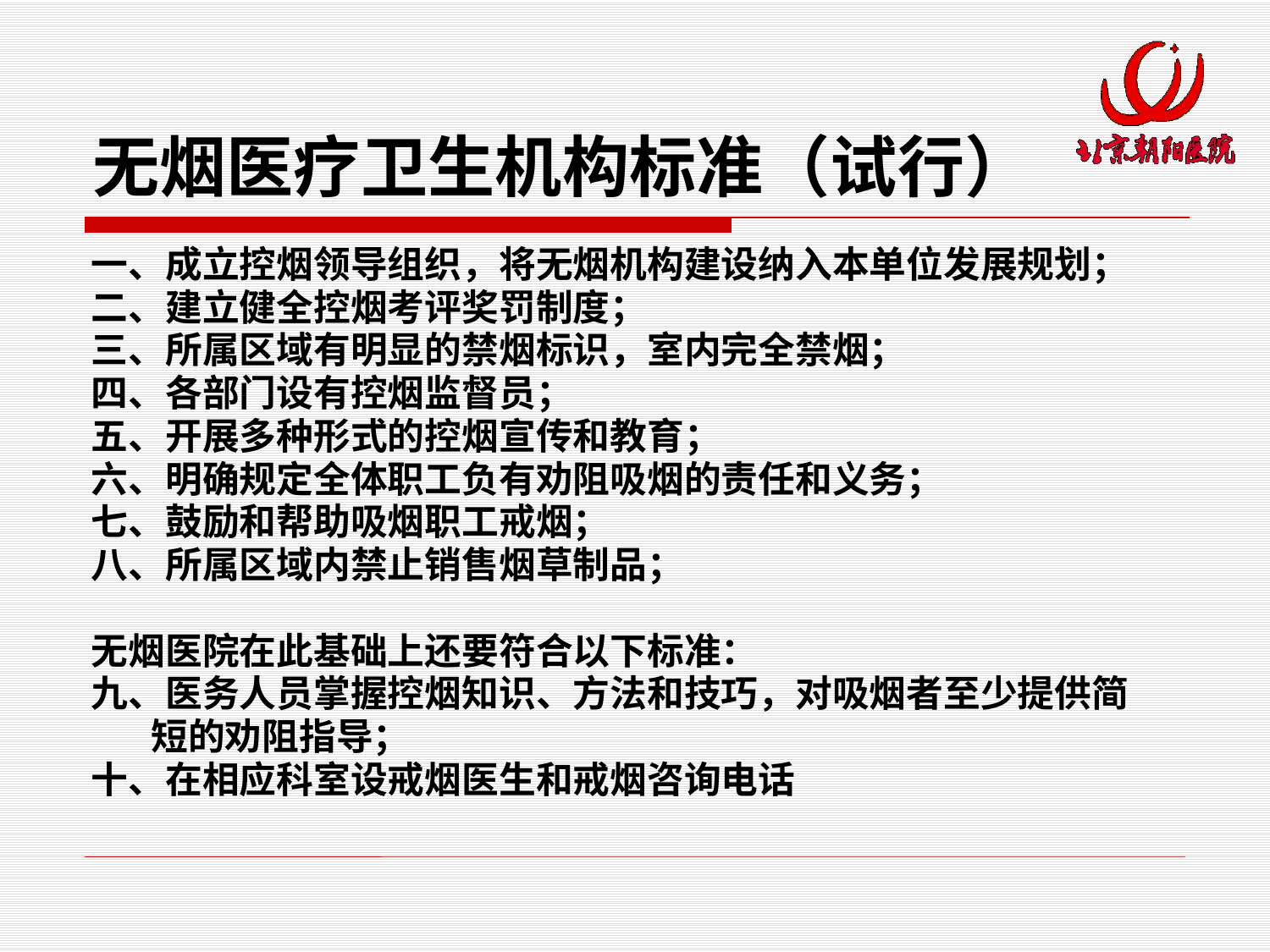

# 无烟医疗卫生机构标准（试行）
一、成立控烟领导组织，将无烟机构建设纳入本单位发展规划；
二、建立健全控烟考评奖罚制度；
三、所属区域有明显的禁烟标识，室内完全禁烟；
四、各部门设有控烟监督员；
五、开展多种形式的控烟宣传和教育；
六、明确规定全体职工负有劝阻吸烟的责任和义务；
七、鼓励和帮助吸烟职工戒烟；
八、所属区域内禁止销售烟草制品；

无烟医院在此基础上还要符合以下标准：
九、医务人员掌握控烟知识、方法和技巧，对吸烟者至少提供简
      短的劝阻指导；
十、在相应科室设戒烟医生和戒烟咨询电话